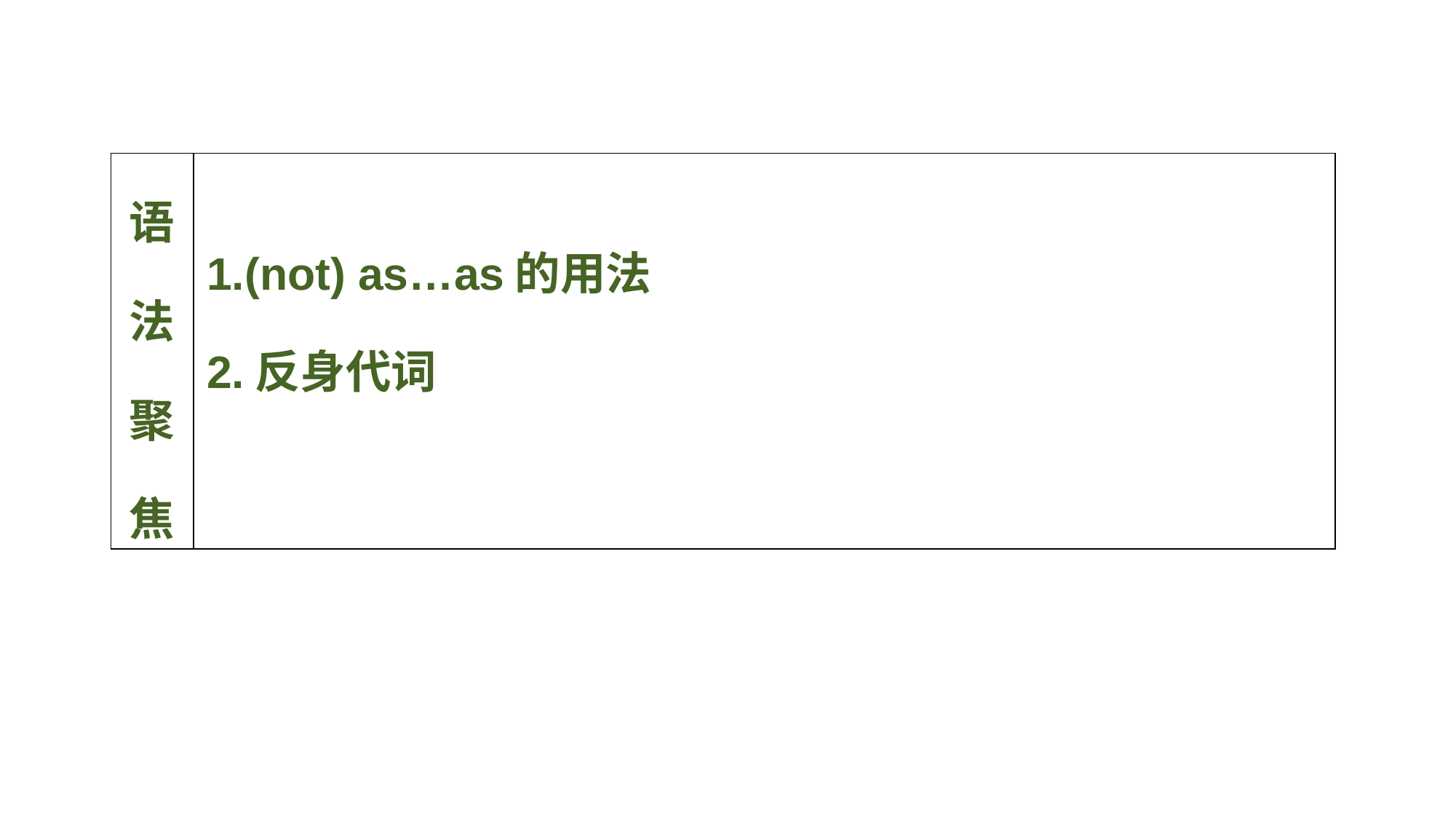

| 语法聚焦 | 1.(not) as…as的用法 2.反身代词 |
| --- | --- |